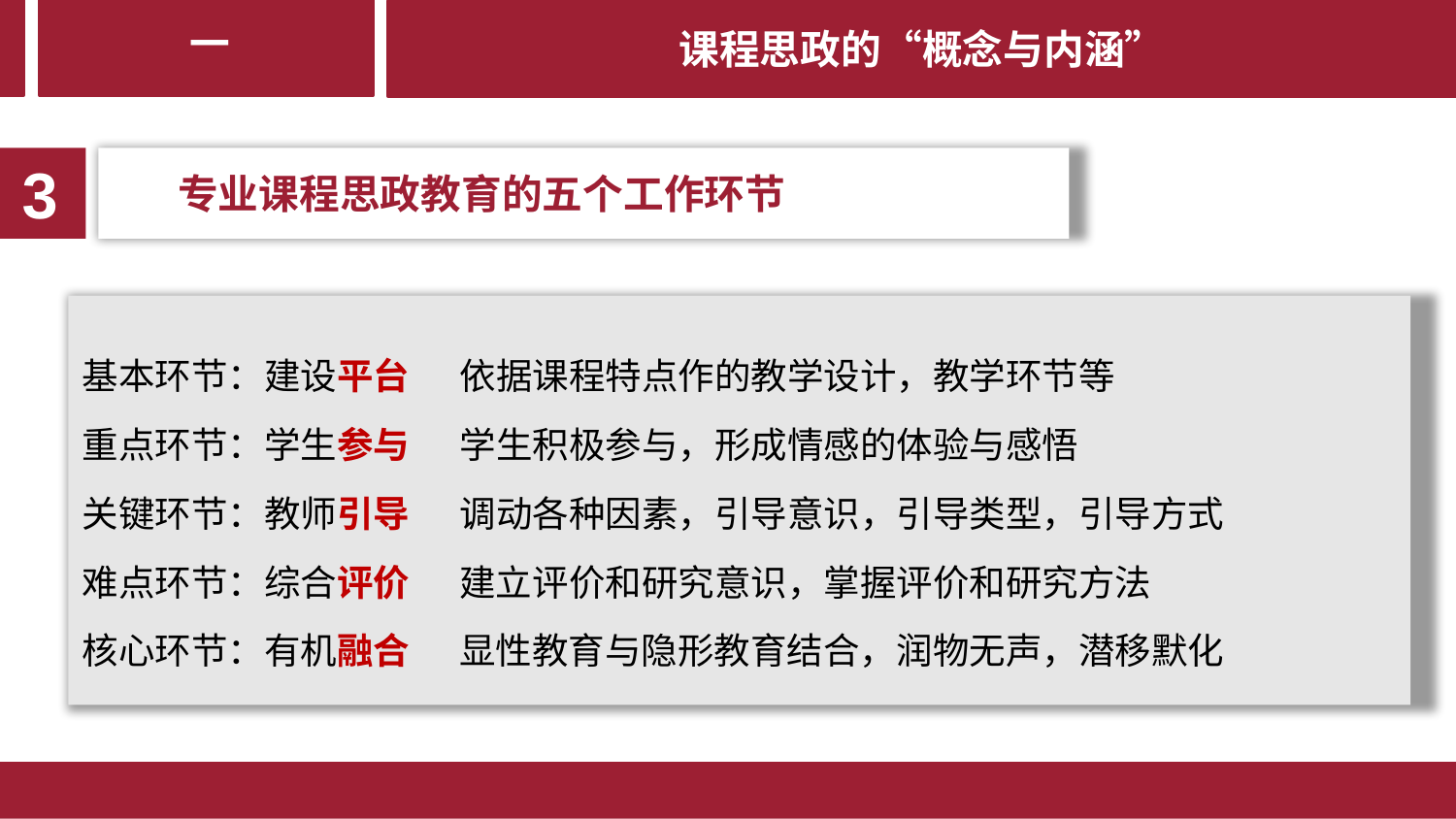

课程思政的“概念与内涵”
一
      专业课程思政教育的五个工作环节
3
基本环节：建设平台      依据课程特点作的教学设计，教学环节等
重点环节：学生参与      学生积极参与，形成情感的体验与感悟
关键环节：教师引导      调动各种因素，引导意识，引导类型，引导方式
难点环节：综合评价      建立评价和研究意识，掌握评价和研究方法
核心环节：有机融合      显性教育与隐形教育结合，润物无声，潜移默化